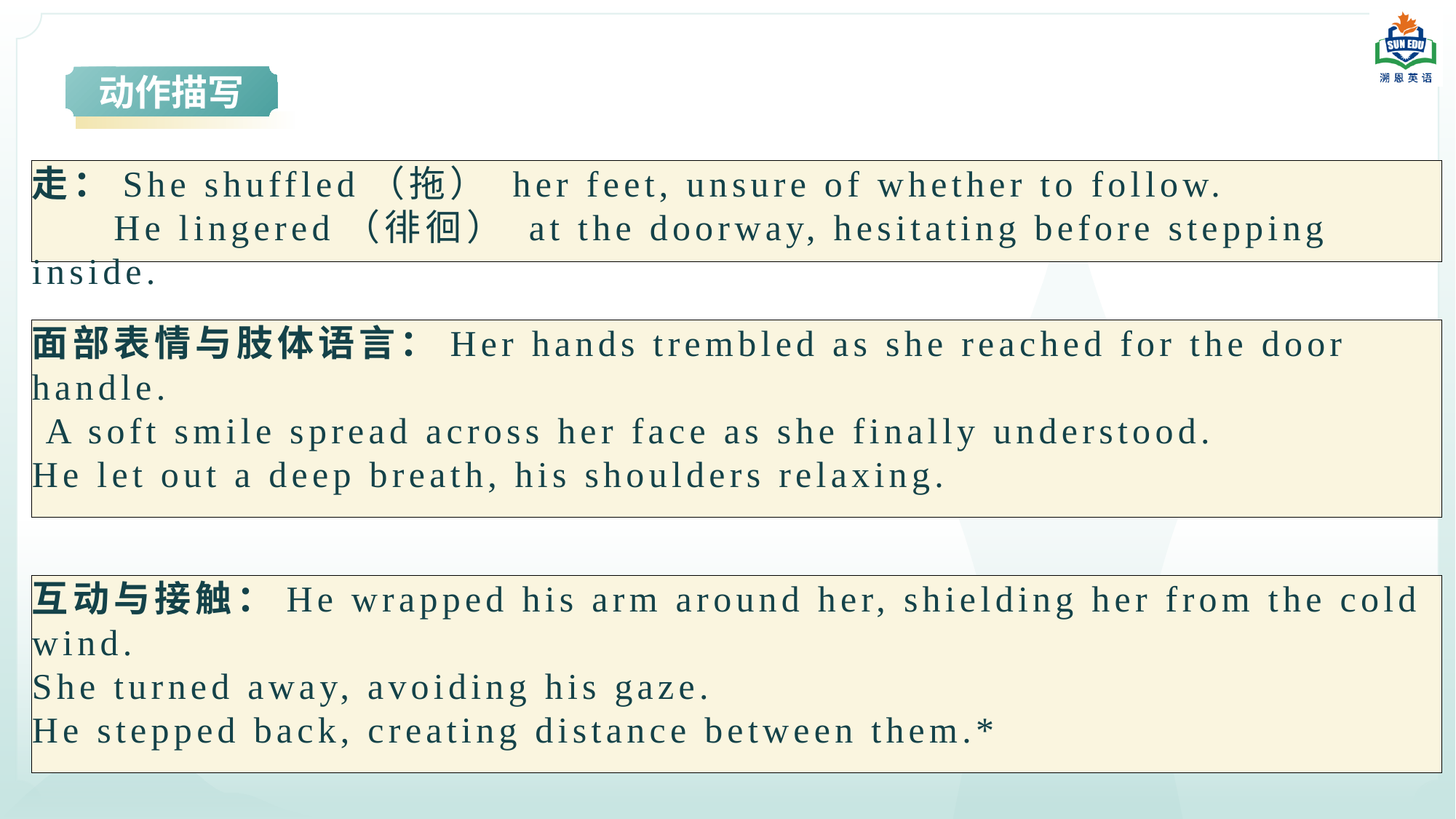

动作描写
走：She shuffled（拖） her feet, unsure of whether to follow.
      He lingered（徘徊） at the doorway, hesitating before stepping inside.
面部表情与肢体语言：Her hands trembled as she reached for the door handle.
 A soft smile spread across her face as she finally understood.
He let out a deep breath, his shoulders relaxing.

互动与接触：He wrapped his arm around her, shielding her from the cold wind.
She turned away, avoiding his gaze.
He stepped back, creating distance between them.*